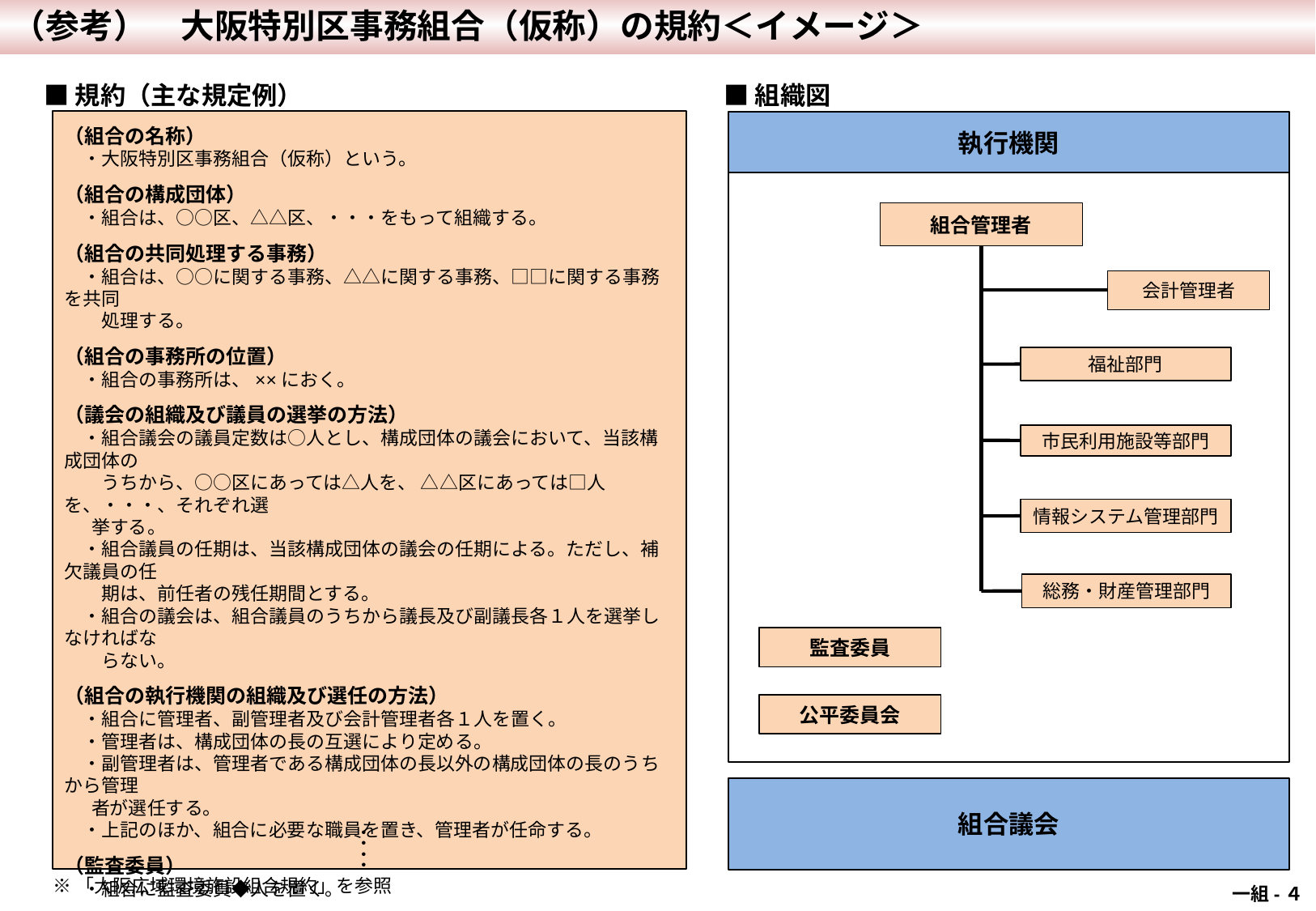

（参考）　大阪特別区事務組合（仮称）の規約＜イメージ＞
■規約（主な規定例）
■組織図

（組合の名称）
　・大阪特別区事務組合（仮称）という。

（組合の構成団体）
　・組合は、○○区、△△区、・・・をもって組織する。

（組合の共同処理する事務）
　・組合は、○○に関する事務、△△に関する事務、□□に関する事務を共同
　　処理する。

（組合の事務所の位置）
　・組合の事務所は、××におく。

（議会の組織及び議員の選挙の方法）
　・組合議会の議員定数は○人とし、構成団体の議会において、当該構成団体の
　　うちから、○○区にあっては△人を、 △△区にあっては□人を、・・・、それぞれ選
　  挙する。
　・組合議員の任期は、当該構成団体の議会の任期による。ただし、補欠議員の任
　　期は、前任者の残任期間とする。
　・組合の議会は、組合議員のうちから議長及び副議長各１人を選挙しなければな
　　らない。

（組合の執行機関の組織及び選任の方法）
　・組合に管理者、副管理者及び会計管理者各１人を置く。
　・管理者は、構成団体の長の互選により定める。
　・副管理者は、管理者である構成団体の長以外の構成団体の長のうちから管理
　  者が選任する。
　・上記のほか、組合に必要な職員を置き、管理者が任命する。

（監査委員）
　・組合に監査委員◆人を置く。

（経費の支弁の方法）
　・構成団体の負担金、◇◇に係る収入その他の収入をもって充てる。

執行機関

組合管理者
会計管理者
福祉部門
市民利用施設等部門
情報システム管理部門
総務・財産管理部門
監査委員
公平委員会
組合議会
････
※「大阪広域環境施設組合規約」を参照
 一組-４